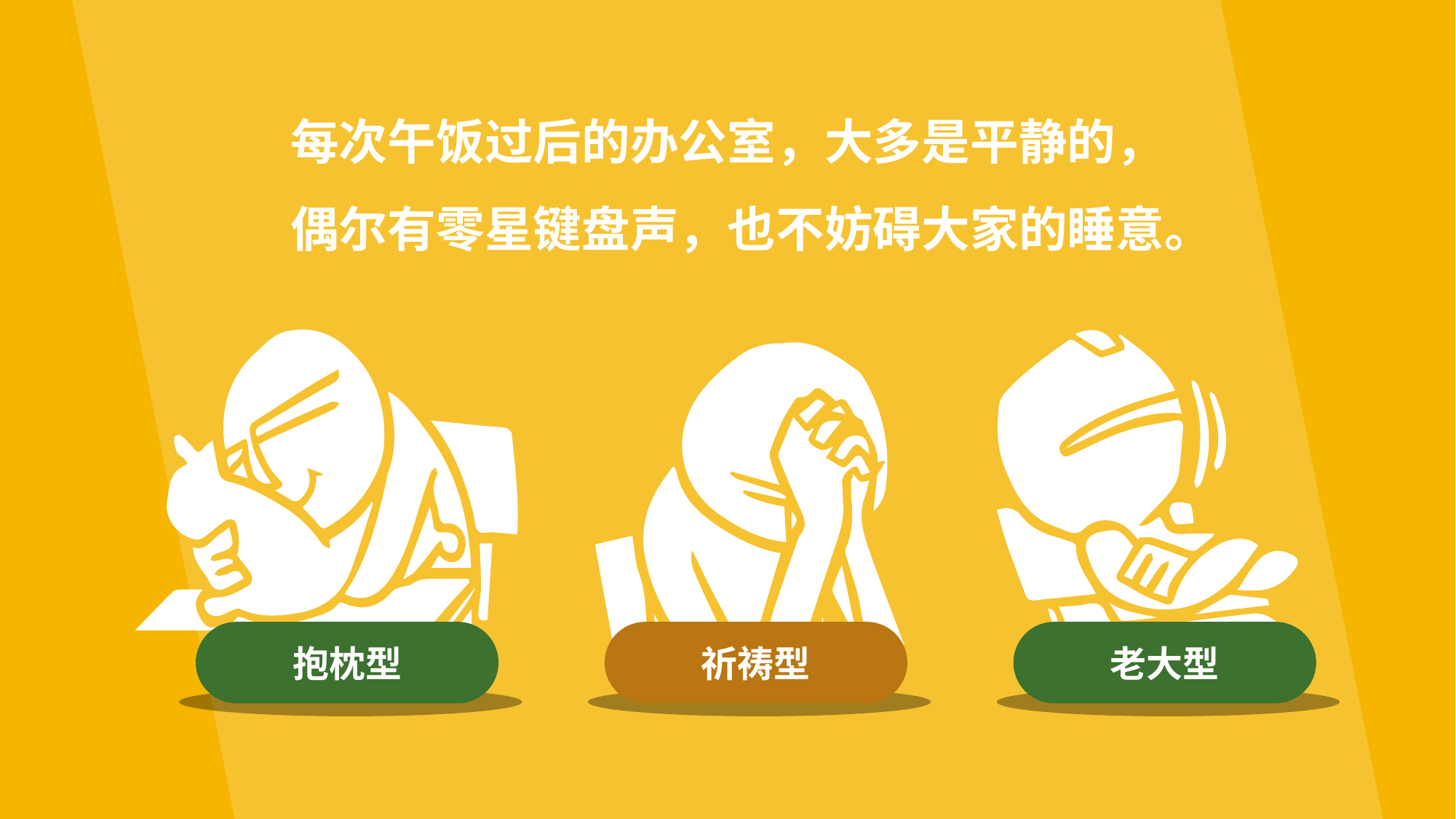

每次午饭过后的办公室，大多是平静的，
偶尔有零星键盘声，也不妨碍大家的睡意。

抱枕型

祈祷型

老大型